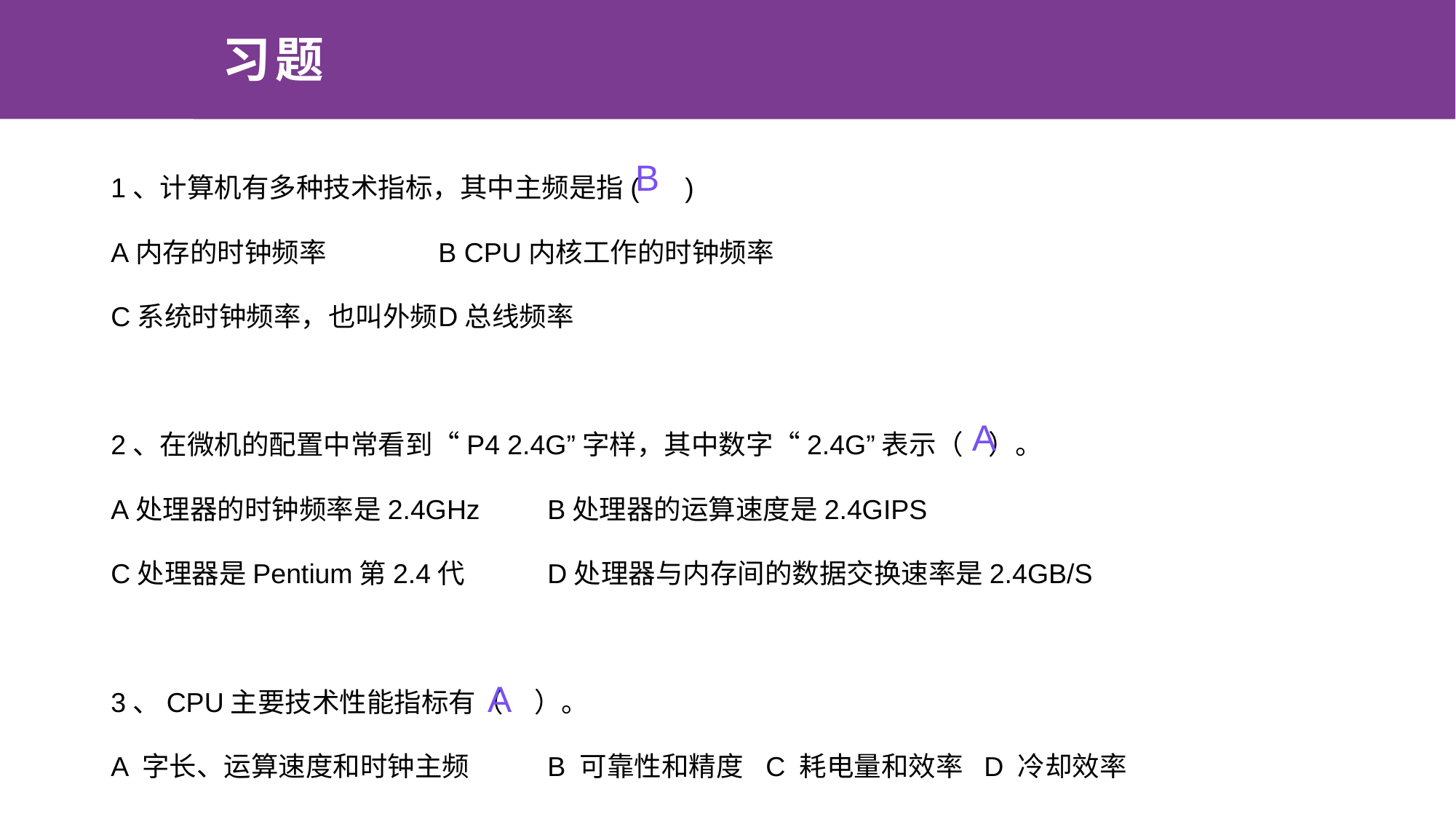

# 习题
1、计算机有多种技术指标，其中主频是指(      )
A内存的时钟频率		B CPU内核工作的时钟频率
C系统时钟频率，也叫外频	D总线频率

2、在微机的配置中常看到“P4 2.4G”字样，其中数字“2.4G”表示（    ）。
A处理器的时钟频率是2.4GHz	B处理器的运算速度是2.4GIPS
C处理器是Pentium第2.4代	D处理器与内存间的数据交换速率是2.4GB/S

3、CPU主要技术性能指标有（     ）。
A 字长、运算速度和时钟主频	B 可靠性和精度	C 耗电量和效率	D 冷却效率

B
A
A